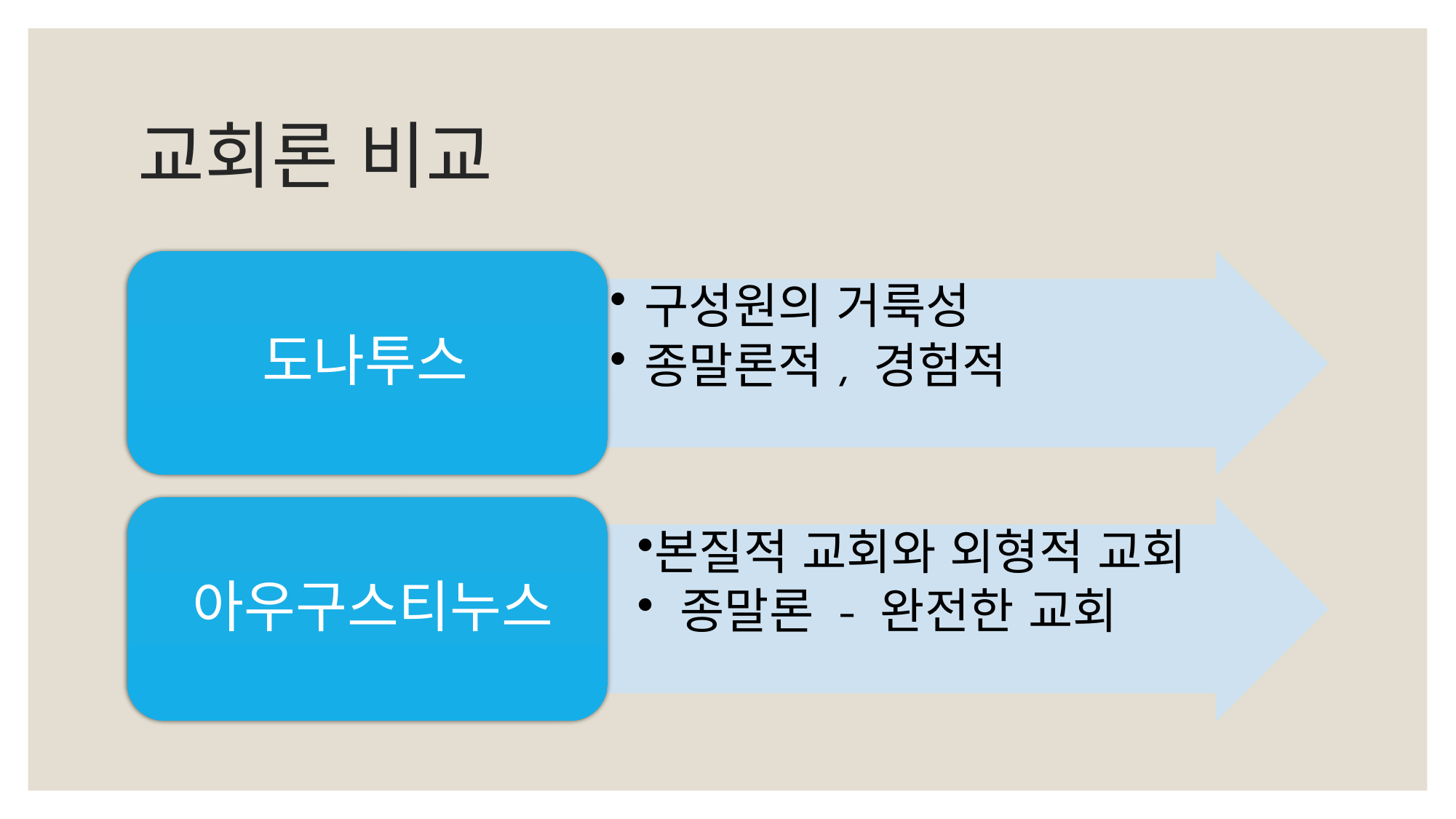

# 교회론 비교
구성원의 거룩성
종말론적, 경험적
도나투스
본질적 교회와 외형적 교회
 종말론 - 완전한 교회
아우구스티누스